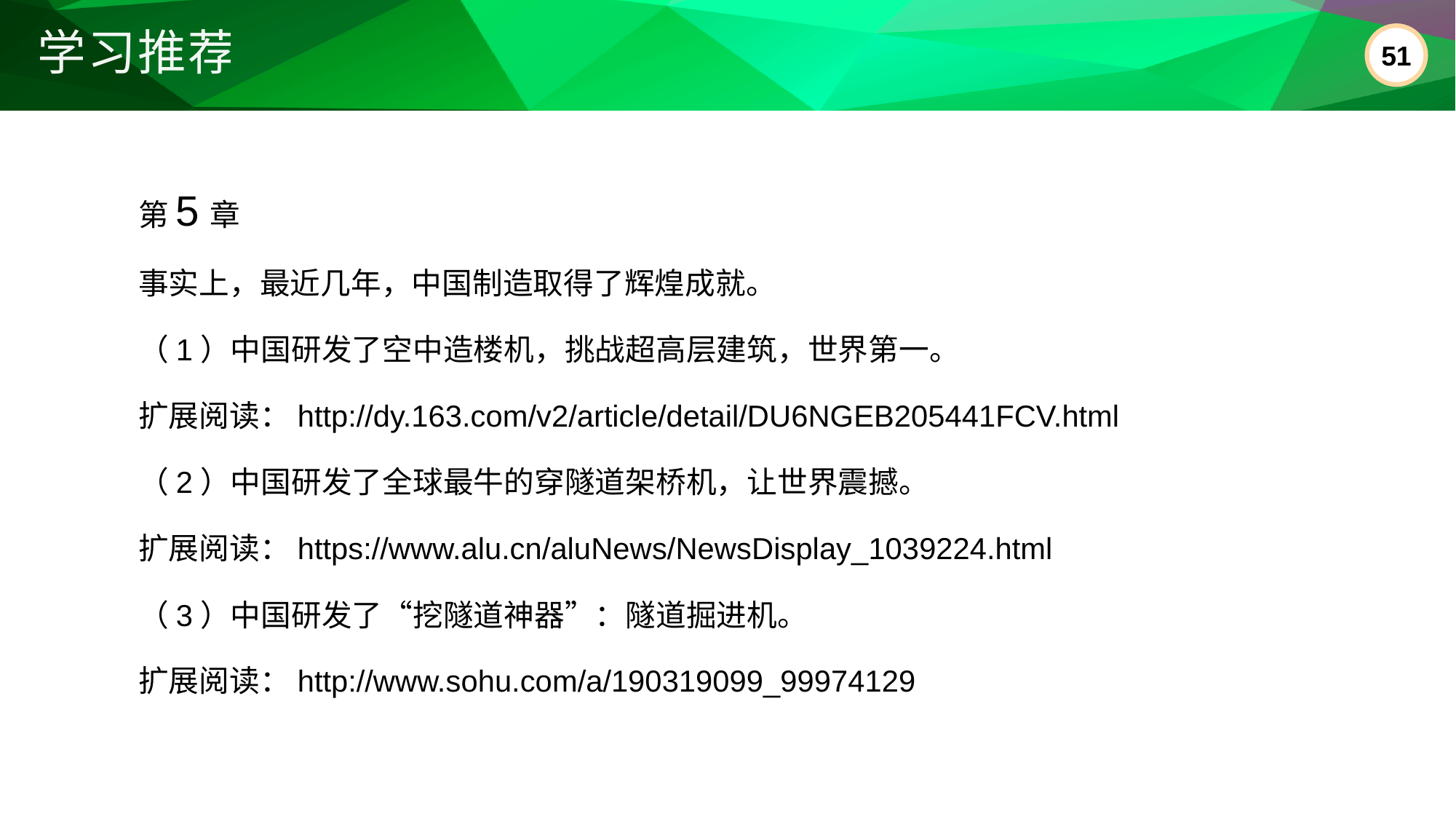

学习推荐
第5章
事实上，最近几年，中国制造取得了辉煌成就。
（1）中国研发了空中造楼机，挑战超高层建筑，世界第一。
扩展阅读：http://dy.163.com/v2/article/detail/DU6NGEB205441FCV.html
（2）中国研发了全球最牛的穿隧道架桥机，让世界震撼。
扩展阅读：https://www.alu.cn/aluNews/NewsDisplay_1039224.html
（3）中国研发了“挖隧道神器”：隧道掘进机。
扩展阅读：http://www.sohu.com/a/190319099_99974129